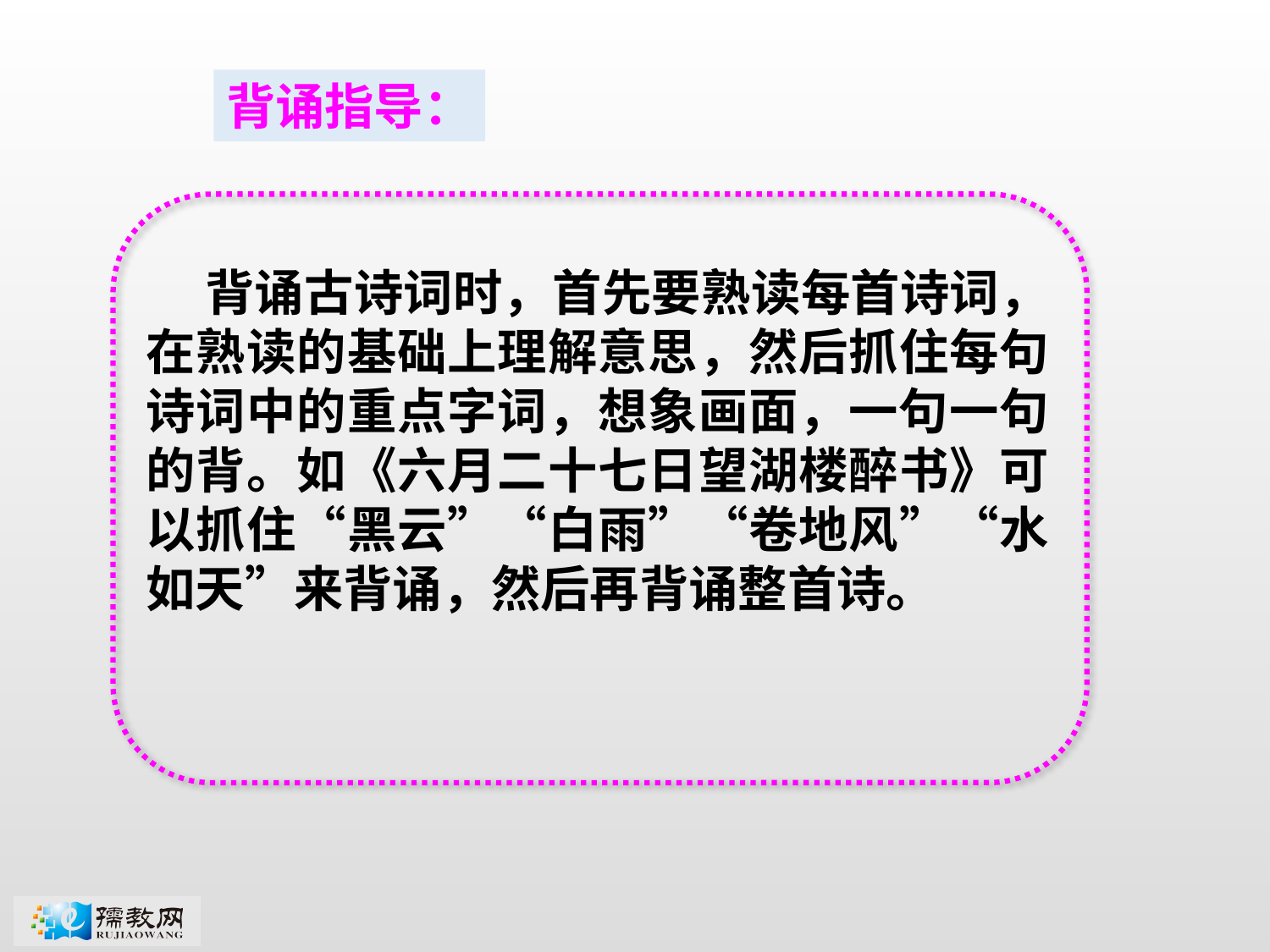

背诵指导：

    背诵古诗词时，首先要熟读每首诗词，在熟读的基础上理解意思，然后抓住每句诗词中的重点字词，想象画面，一句一句的背。如《六月二十七日望湖楼醉书》可以抓住“黑云”“白雨”“卷地风”“水如天”来背诵，然后再背诵整首诗。